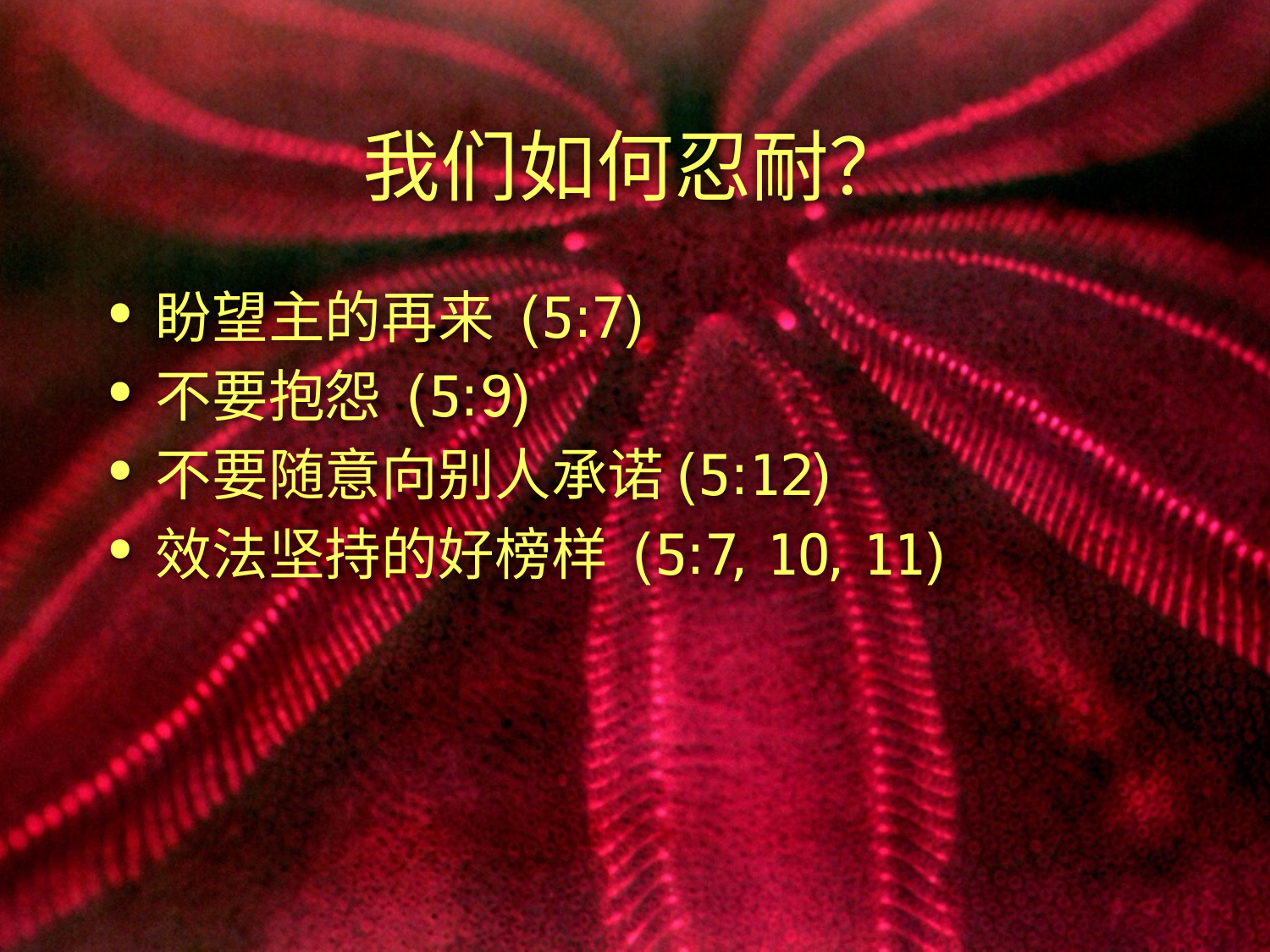

# 我们如何忍耐？
盼望主的再来 (5:7)
不要抱怨 (5:9)
不要随意向别人承诺(5:12)
效法坚持的好榜样 (5:7, 10, 11)